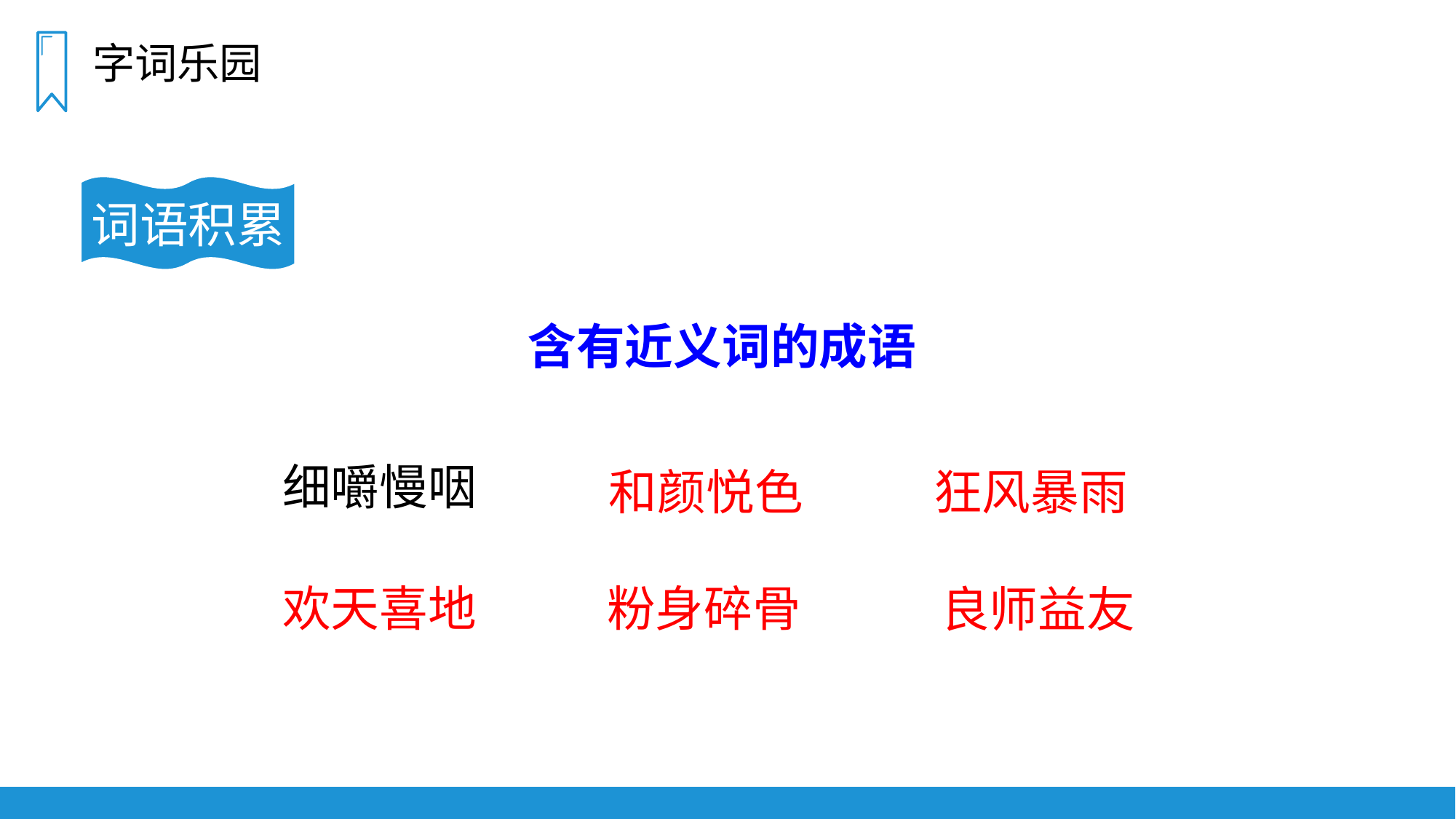

字词乐园
词语积累
含有近义词的成语
细嚼慢咽
和颜悦色
狂风暴雨
欢天喜地
粉身碎骨
良师益友